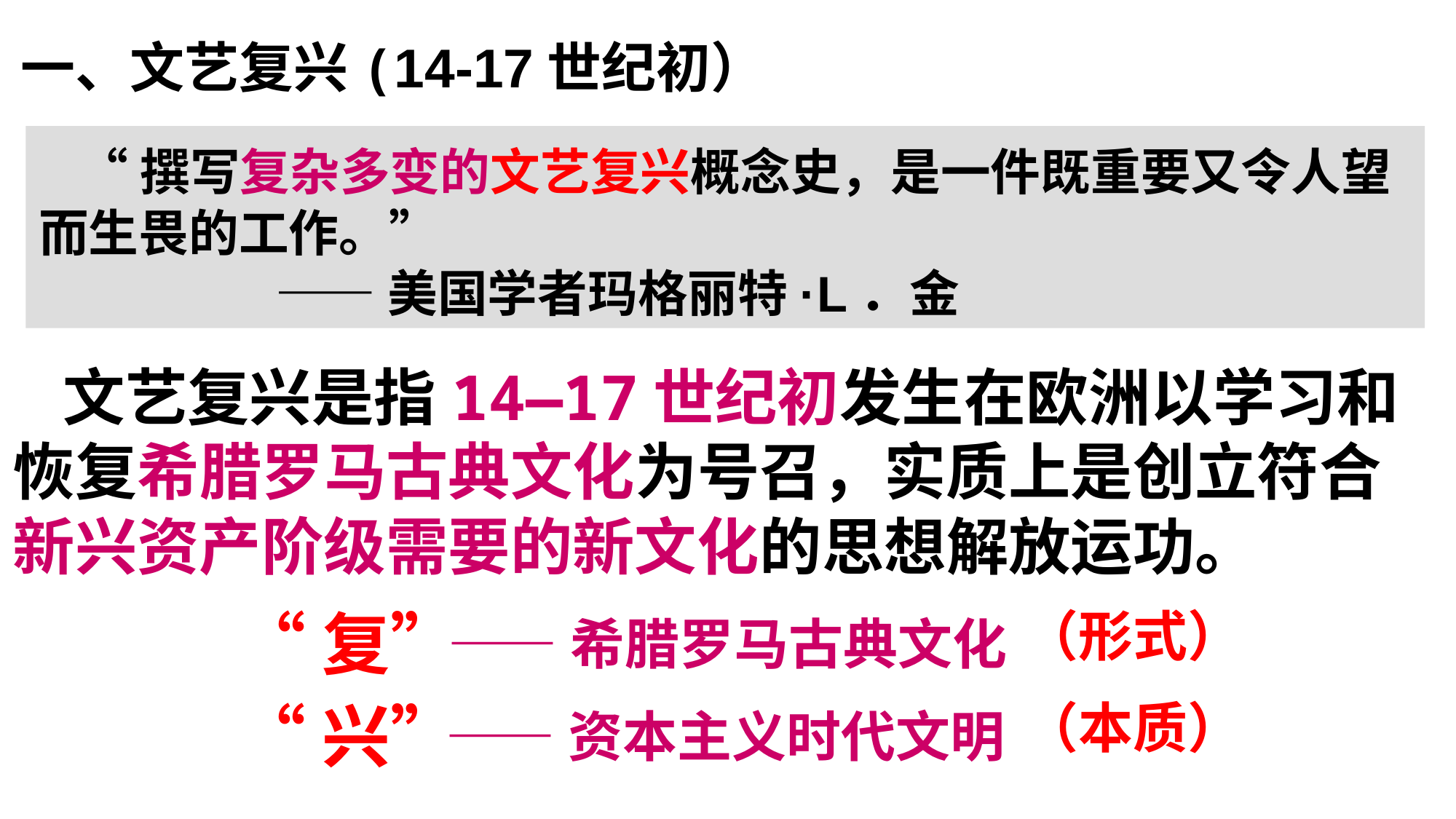

一、文艺复兴(14-17世纪初）
   “撰写复杂多变的文艺复兴概念史，是一件既重要又令人望而生畏的工作。”
                     ——美国学者玛格丽特·L．金
   文艺复兴是指14—17世纪初发生在欧洲以学习和恢复希腊罗马古典文化为号召，实质上是创立符合新兴资产阶级需要的新文化的思想解放运功。
“复”
（形式）
——希腊罗马古典文化
“兴”
（本质）
——资本主义时代文明